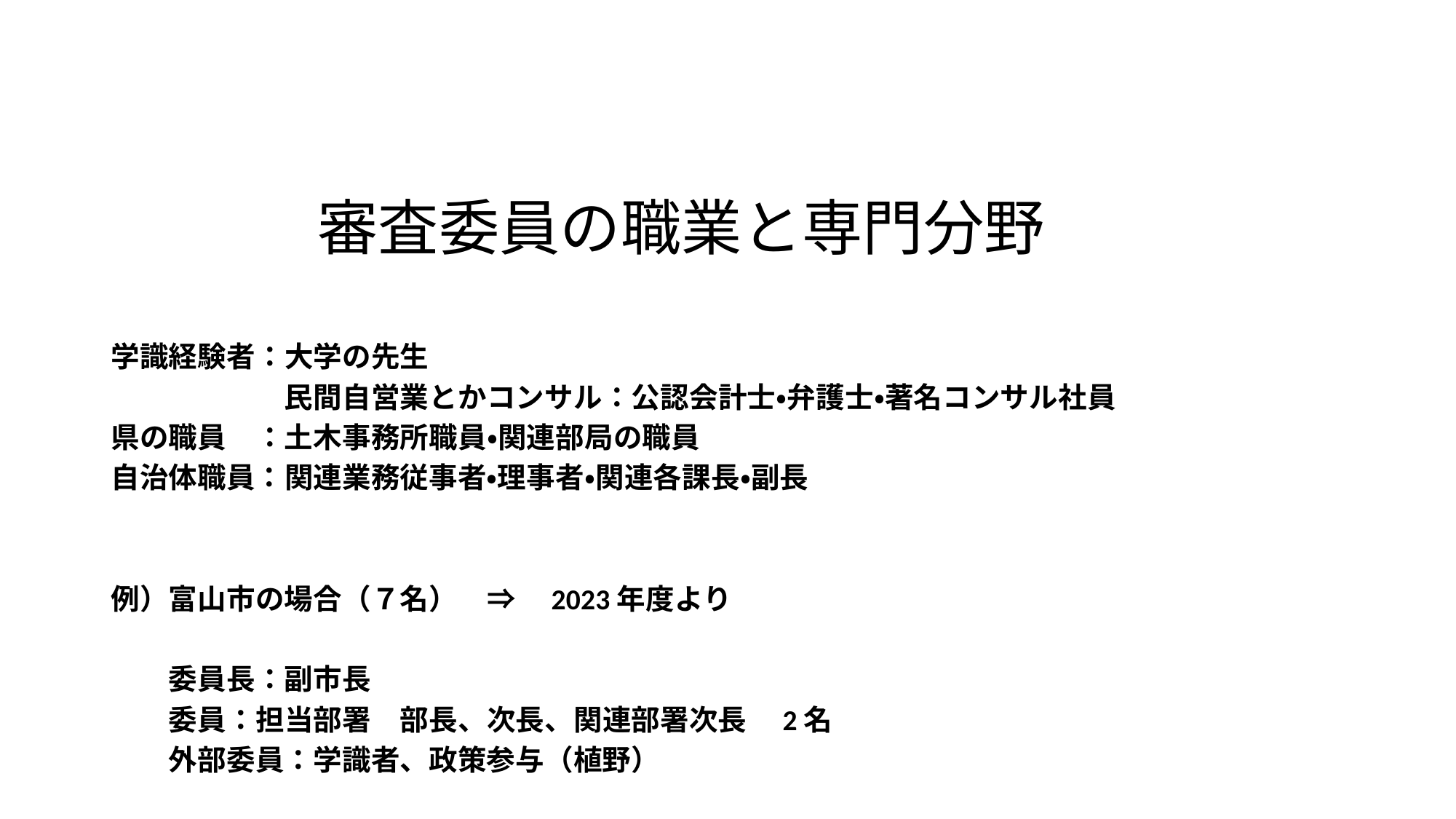

# 審査委員の職業と専門分野
82
学識経験者：大学の先生
　　　　　　民間自営業とかコンサル：公認会計士・弁護士・著名コンサル社員
県の職員　：土木事務所職員・関連部局の職員
自治体職員：関連業務従事者・理事者・関連各課長・副長

例）富山市の場合（７名）　⇒　2023年度より

　　委員長：副市長
　　委員：担当部署　部長、次長、関連部署次長　2名
　　外部委員：学識者、政策参与（植野）